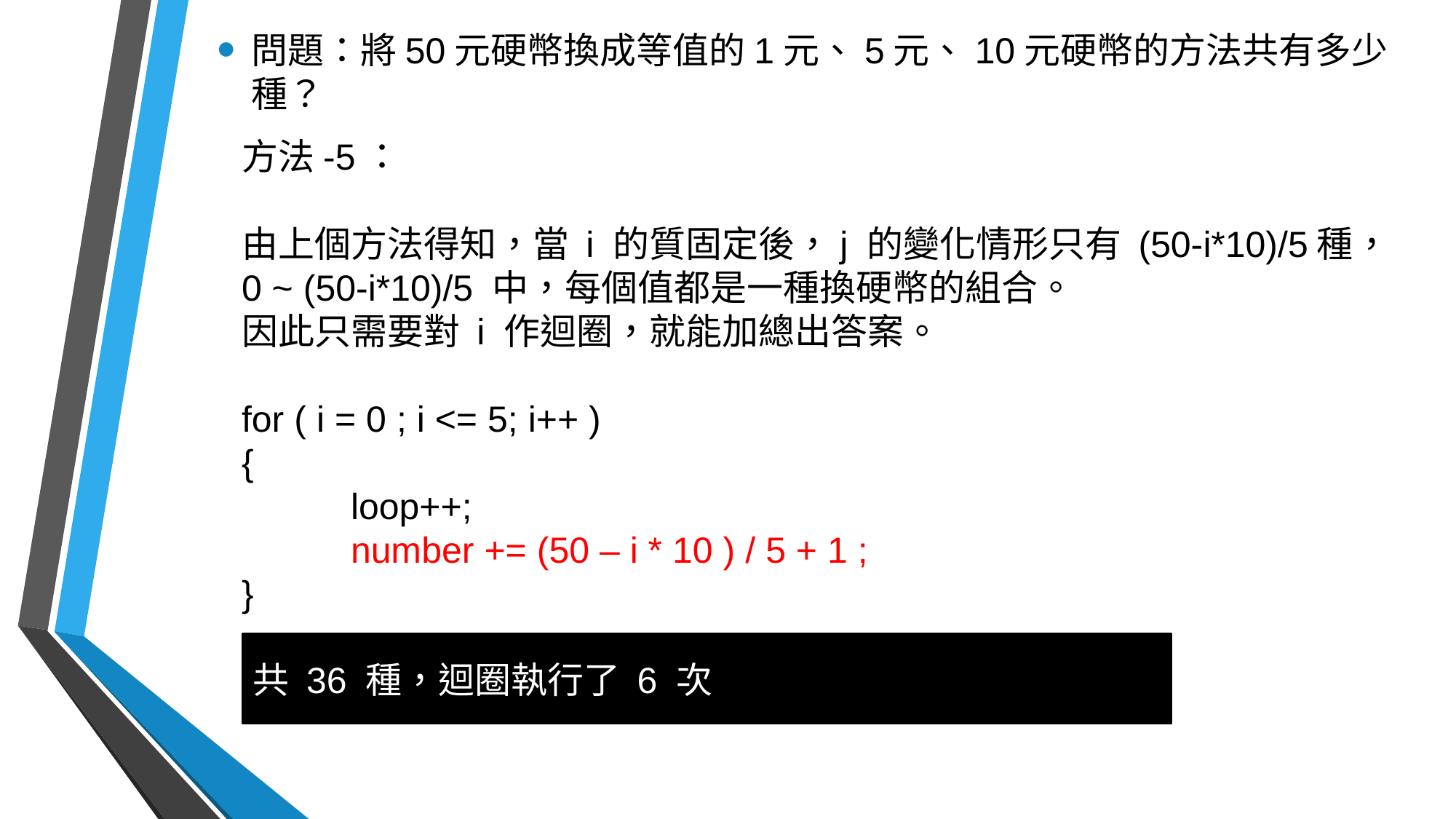

問題：將50元硬幣換成等值的1元、5元、10元硬幣的方法共有多少種？
方法-5：

由上個方法得知，當 i 的質固定後，j 的變化情形只有 (50-i*10)/5種，
0 ~ (50-i*10)/5 中，每個值都是一種換硬幣的組合。
因此只需要對 i 作迴圈，就能加總出答案。

for ( i = 0 ; i <= 5; i++ )
{
	loop++;
	number += (50 – i * 10 ) / 5 + 1 ;
}
共 36 種，迴圈執行了 6 次